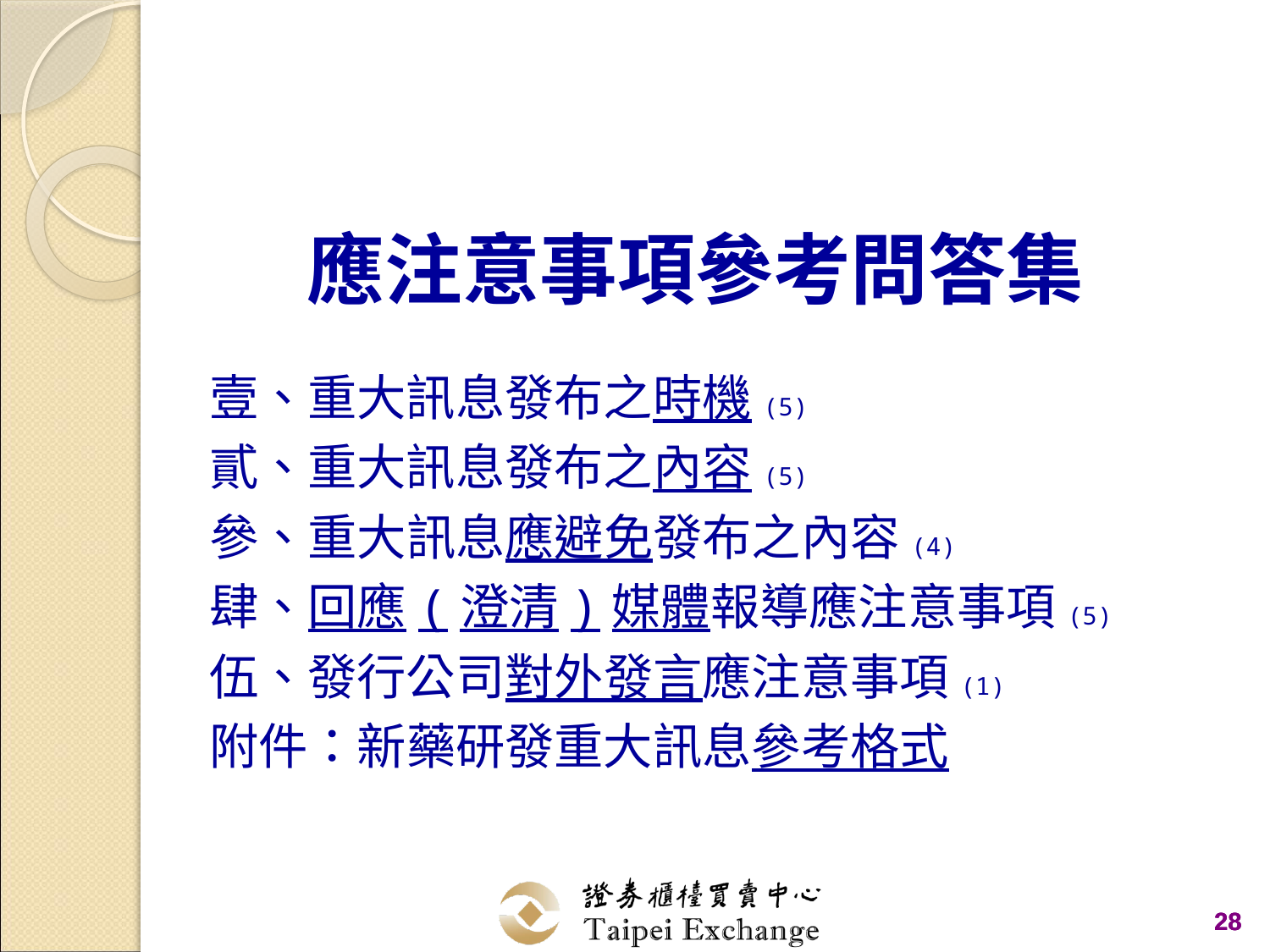

# 應注意事項參考問答集

壹、重大訊息發布之時機(5)
貳、重大訊息發布之內容(5)
參、重大訊息應避免發布之內容(4)
肆、回應(澄清)媒體報導應注意事項(5)
伍、發行公司對外發言應注意事項(1)
附件：新藥研發重大訊息參考格式

28
28
28